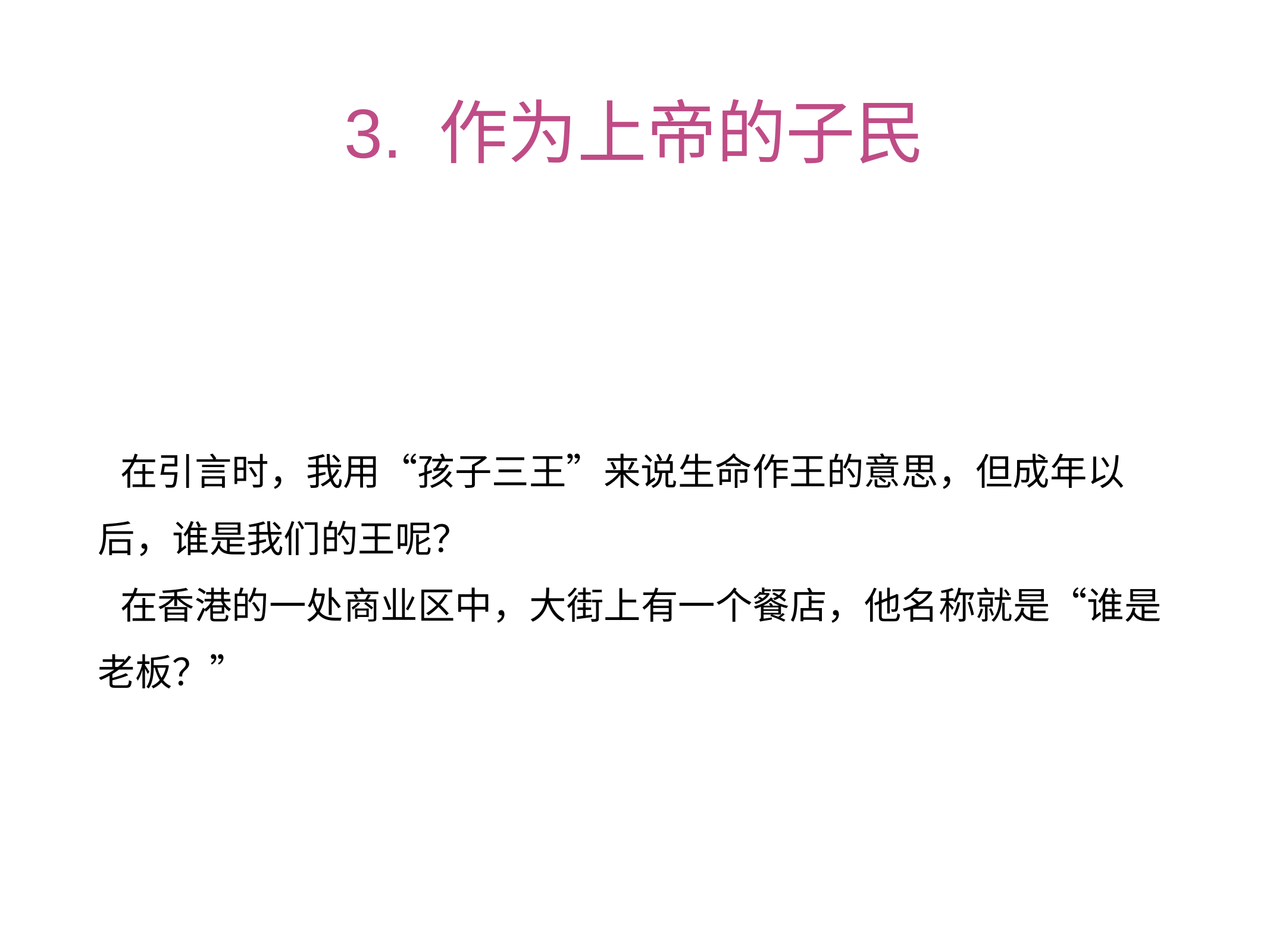

# 3. 作为上帝的子民
在引言时，我用“孩子三王”来说生命作王的意思，但成年以后，谁是我们的王呢？
在香港的一处商业区中，大街上有一个餐店，他名称就是“谁是老板？”